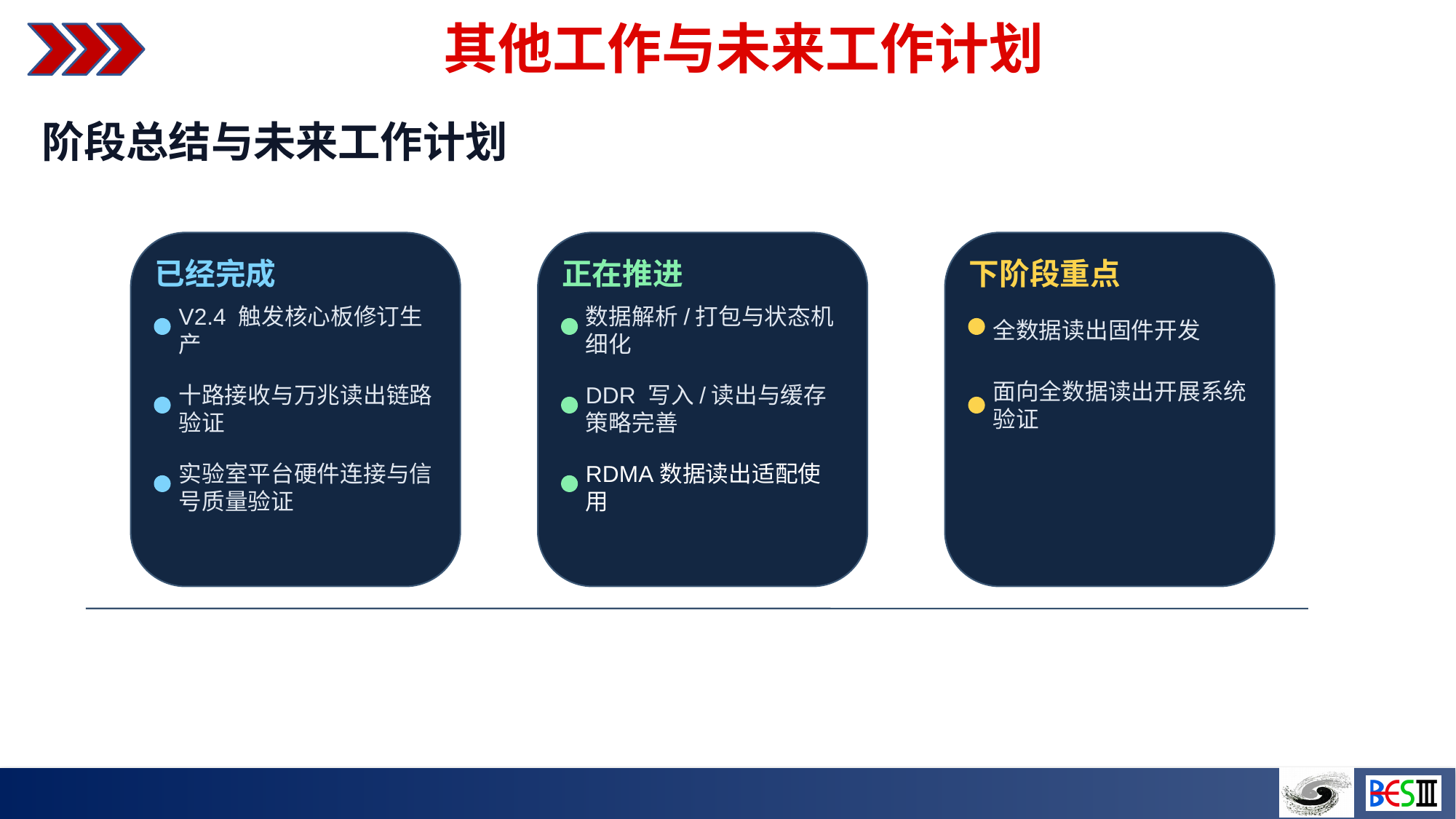

其他工作与未来工作计划
阶段总结与未来工作计划

已经完成
正在推进
下阶段重点
V2.4 触发核心板修订生产
数据解析/打包与状态机细化
全数据读出固件开发

面向全数据读出开展系统验证
十路接收与万兆读出链路验证
DDR 写入/读出与缓存策略完善

实验室平台硬件连接与信号质量验证
RDMA数据读出适配使用